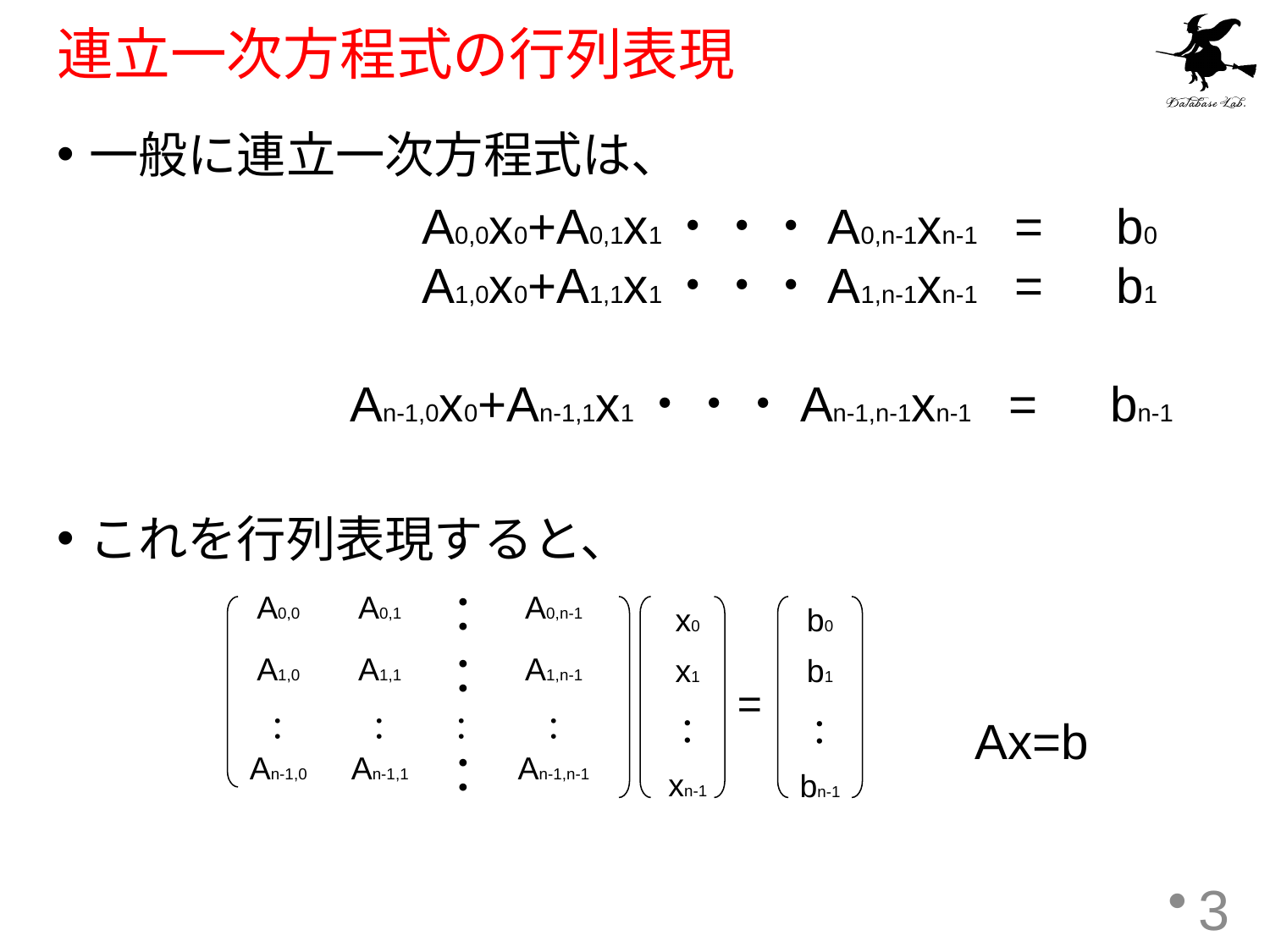

# 連立一次方程式の行列表現
一般に連立一次方程式は、

これを行列表現すると、
			A0,0x0+A0,1x1・・・A0,n-1xn-1　=　b0
			A1,0x0+A1,1x1・・・A1,n-1xn-1　=　b1

		    An-1,0x0+An-1,1x1・・・An-1,n-1xn-1　=　bn-1
| A0,0 | A0,1 | ・・ | A0,n-1 |
| --- | --- | --- | --- |
| A1,0 | A1,1 | ・・ | A1,n-1 |
| ： | ： | ： | ： |
| An-1,0 | An-1,1 | ・・ | An-1,n-1 |

| x0 |
| --- |
| x1 |
| ： |
| xn-1 |

| b0 |
| --- |
| b1 |
| ： |
| bn-1 |

=
Ax=b
3